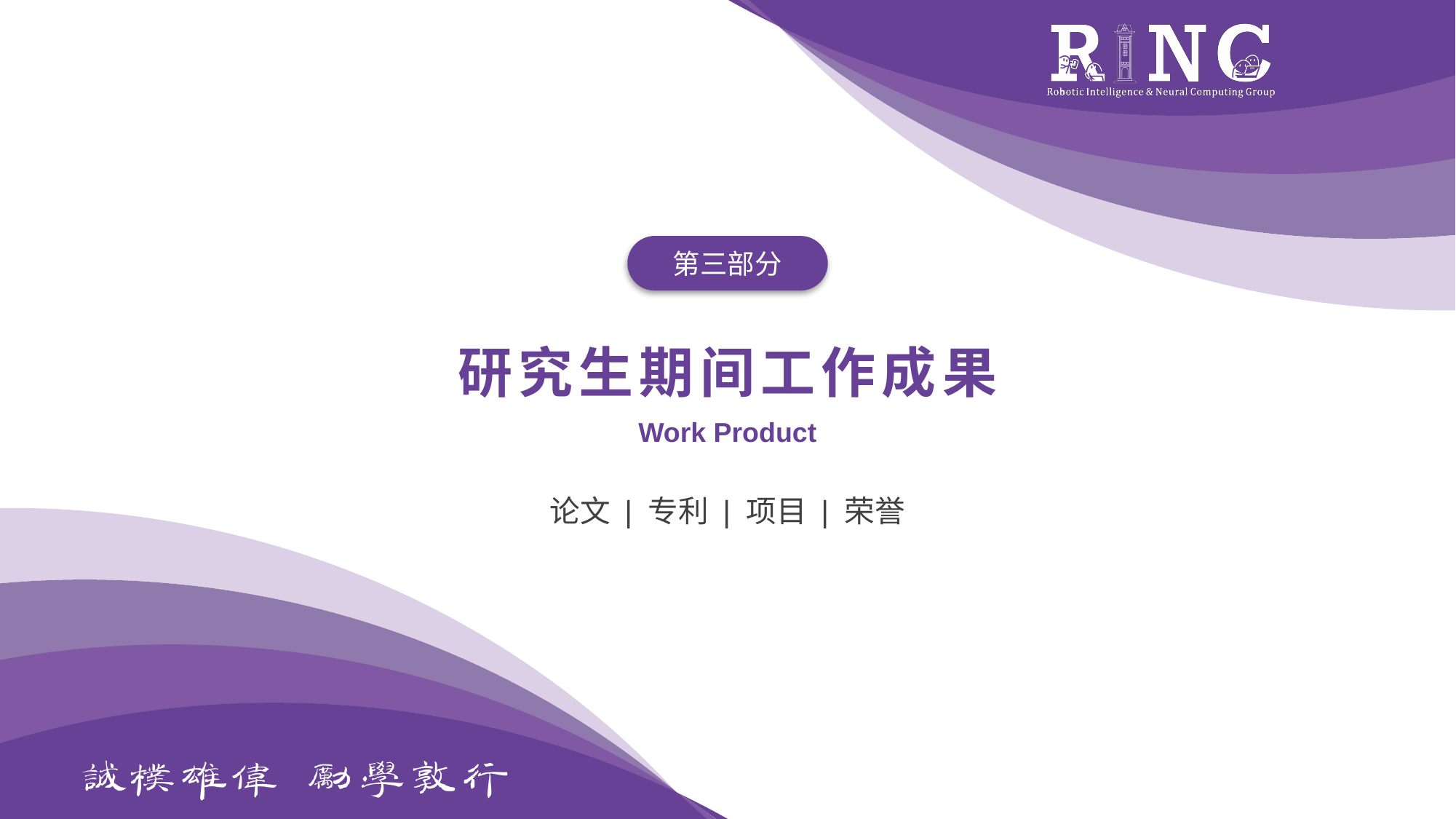

第三部分
研究生期间工作成果
Work Product
论文 | 专利 | 项目 | 荣誉